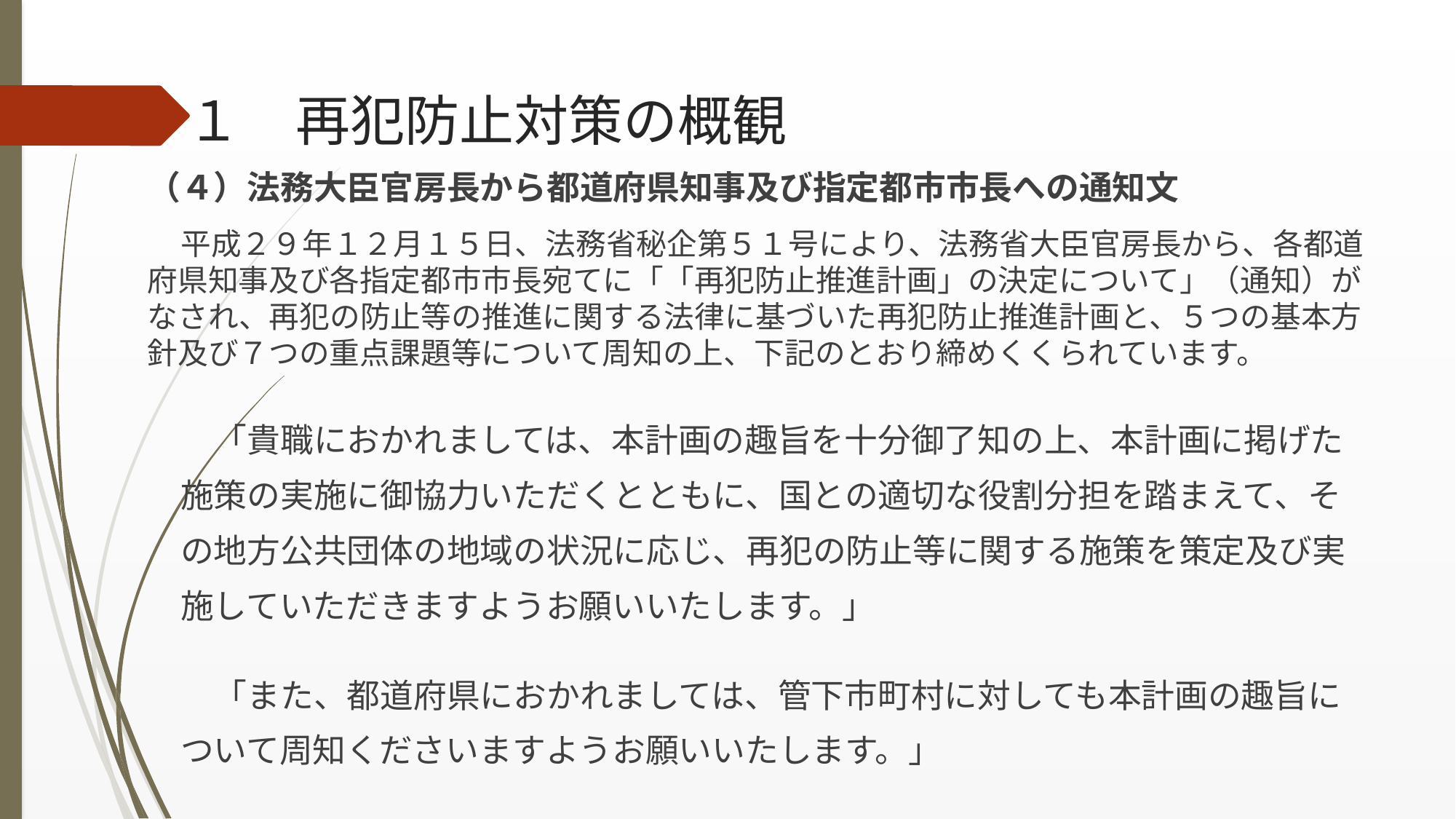

１　再犯防止対策の概観
（４）法務大臣官房長から都道府県知事及び指定都市市長への通知文
　平成２９年１２月１５日、法務省秘企第５１号により、法務省大臣官房長から、各都道府県知事及び各指定都市市長宛てに「「再犯防止推進計画」の決定について」（通知）がなされ、再犯の防止等の推進に関する法律に基づいた再犯防止推進計画と、５つの基本方針及び７つの重点課題等について周知の上、下記のとおり締めくくられています。

　　「貴職におかれましては、本計画の趣旨を十分御了知の上、本計画に掲げた
　施策の実施に御協力いただくとともに、国との適切な役割分担を踏まえて、そ
　の地方公共団体の地域の状況に応じ、再犯の防止等に関する施策を策定及び実
　施していただきますようお願いいたします。」

　　「また、都道府県におかれましては、管下市町村に対しても本計画の趣旨に
　ついて周知くださいますようお願いいたします。」